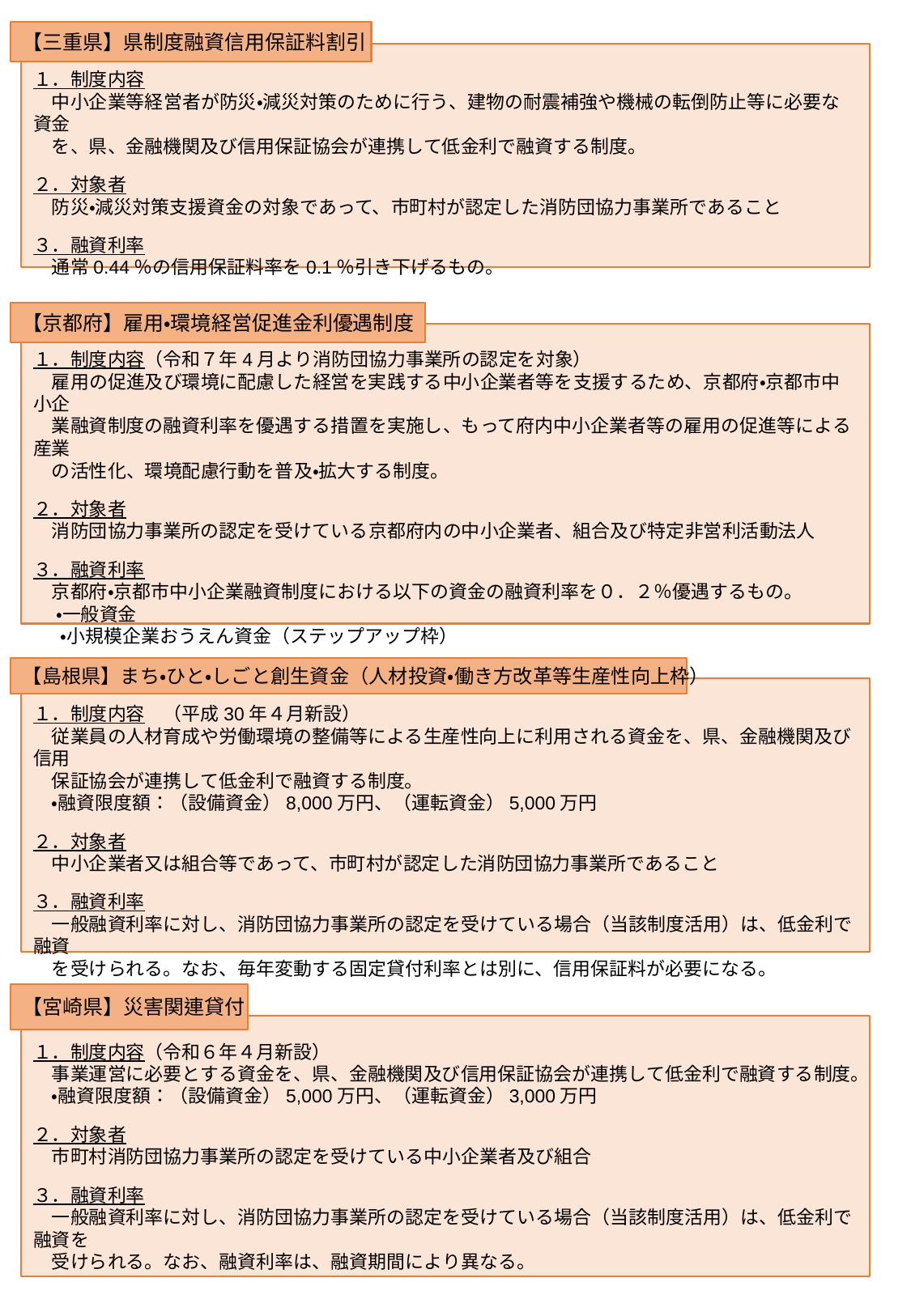

【三重県】県制度融資信用保証料割引

１．制度内容
　中小企業等経営者が防災・減災対策のために行う、建物の耐震補強や機械の転倒防止等に必要な資金
　を、県、金融機関及び信用保証協会が連携して低金利で融資する制度。

２．対象者
　防災・減災対策支援資金の対象であって、市町村が認定した消防団協力事業所であること

３．融資利率
　通常0.44％の信用保証料率を0.1％引き下げるもの。
【京都府】雇用・環境経営促進金利優遇制度

１．制度内容（令和７年4月より消防団協力事業所の認定を対象）
　雇用の促進及び環境に配慮した経営を実践する中小企業者等を支援するため、京都府・京都市中小企
　業融資制度の融資利率を優遇する措置を実施し、もって府内中小企業者等の雇用の促進等による産業
　の活性化、環境配慮行動を普及・拡大する制度。

２．対象者
　消防団協力事業所の認定を受けている京都府内の中小企業者、組合及び特定非営利活動法人

３．融資利率
　京都府・京都市中小企業融資制度における以下の資金の融資利率を０．２％優遇するもの。
　 ・一般資金
 　・小規模企業おうえん資金（ステップアップ枠）

【島根県】まち・ひと・しごと創生資金（人材投資・働き方改革等生産性向上枠）

１．制度内容　（平成30年４月新設）
　従業員の人材育成や労働環境の整備等による生産性向上に利用される資金を、県、金融機関及び信用
　保証協会が連携して低金利で融資する制度。
　・融資限度額：（設備資金）8,000万円、（運転資金）5,000万円

２．対象者
　中小企業者又は組合等であって、市町村が認定した消防団協力事業所であること

３．融資利率
　一般融資利率に対し、消防団協力事業所の認定を受けている場合（当該制度活用）は、低金利で融資
　を受けられる。なお、毎年変動する固定貸付利率とは別に、信用保証料が必要になる。
【宮崎県】災害関連貸付

１．制度内容（令和６年４月新設）
　事業運営に必要とする資金を、県、金融機関及び信用保証協会が連携して低金利で融資する制度。
　・融資限度額：（設備資金）5,000万円、（運転資金）3,000万円

２．対象者
　市町村消防団協力事業所の認定を受けている中小企業者及び組合

３．融資利率
　一般融資利率に対し、消防団協力事業所の認定を受けている場合（当該制度活用）は、低金利で融資を
　受けられる。なお、融資利率は、融資期間により異なる。